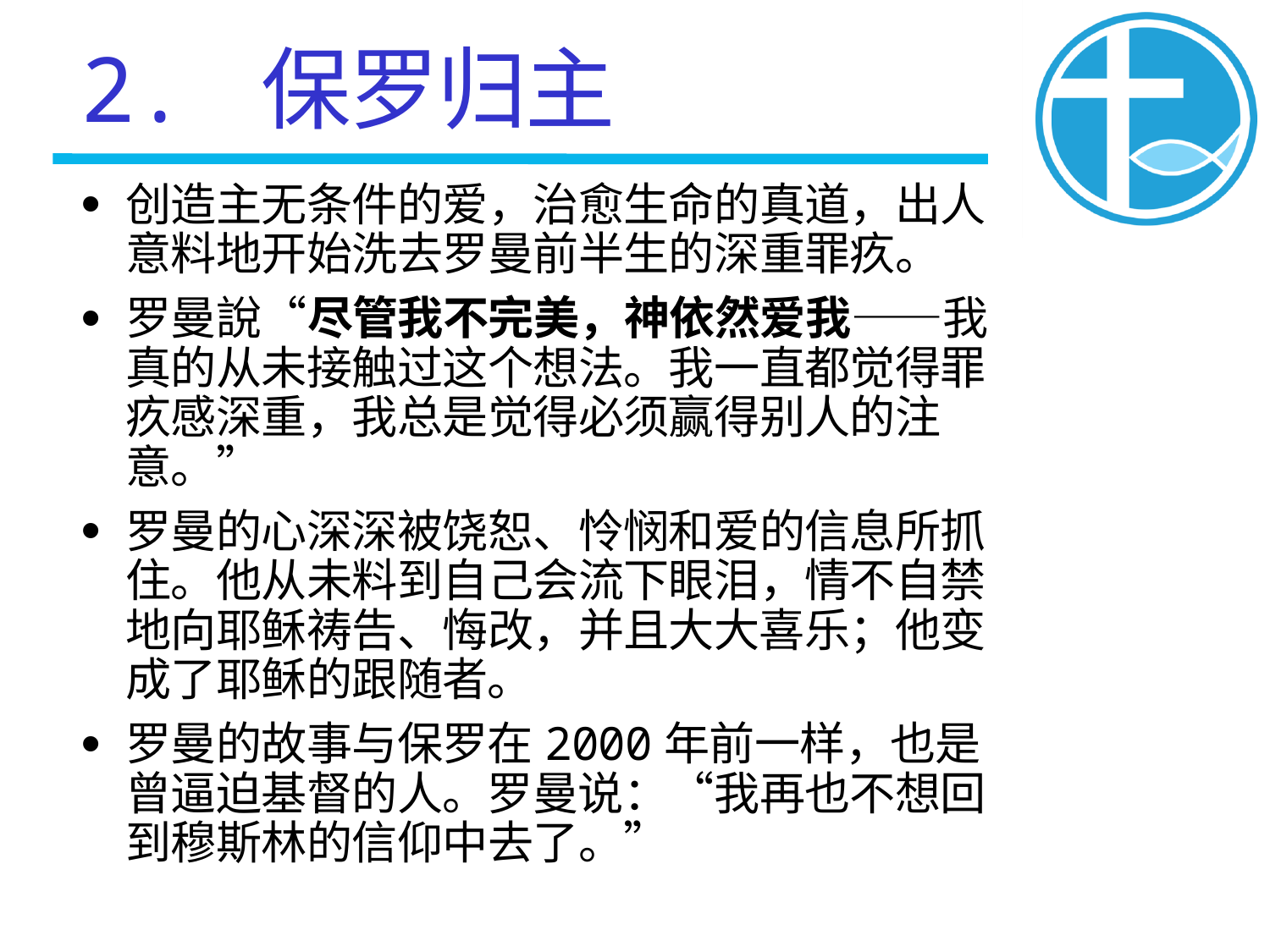

# 2. 保罗归主
创造主无条件的爱，治愈生命的真道，出人意料地开始洗去罗曼前半生的深重罪疚。
罗曼說“尽管我不完美，神依然爱我——我真的从未接触过这个想法。我一直都觉得罪疚感深重，我总是觉得必须赢得别人的注意。”
罗曼的心深深被饶恕、怜悯和爱的信息所抓住。他从未料到自己会流下眼泪，情不自禁地向耶稣祷告、悔改，并且大大喜乐；他变成了耶稣的跟随者。
罗曼的故事与保罗在2000年前一样，也是曾逼迫基督的人。罗曼说：“我再也不想回到穆斯林的信仰中去了。”